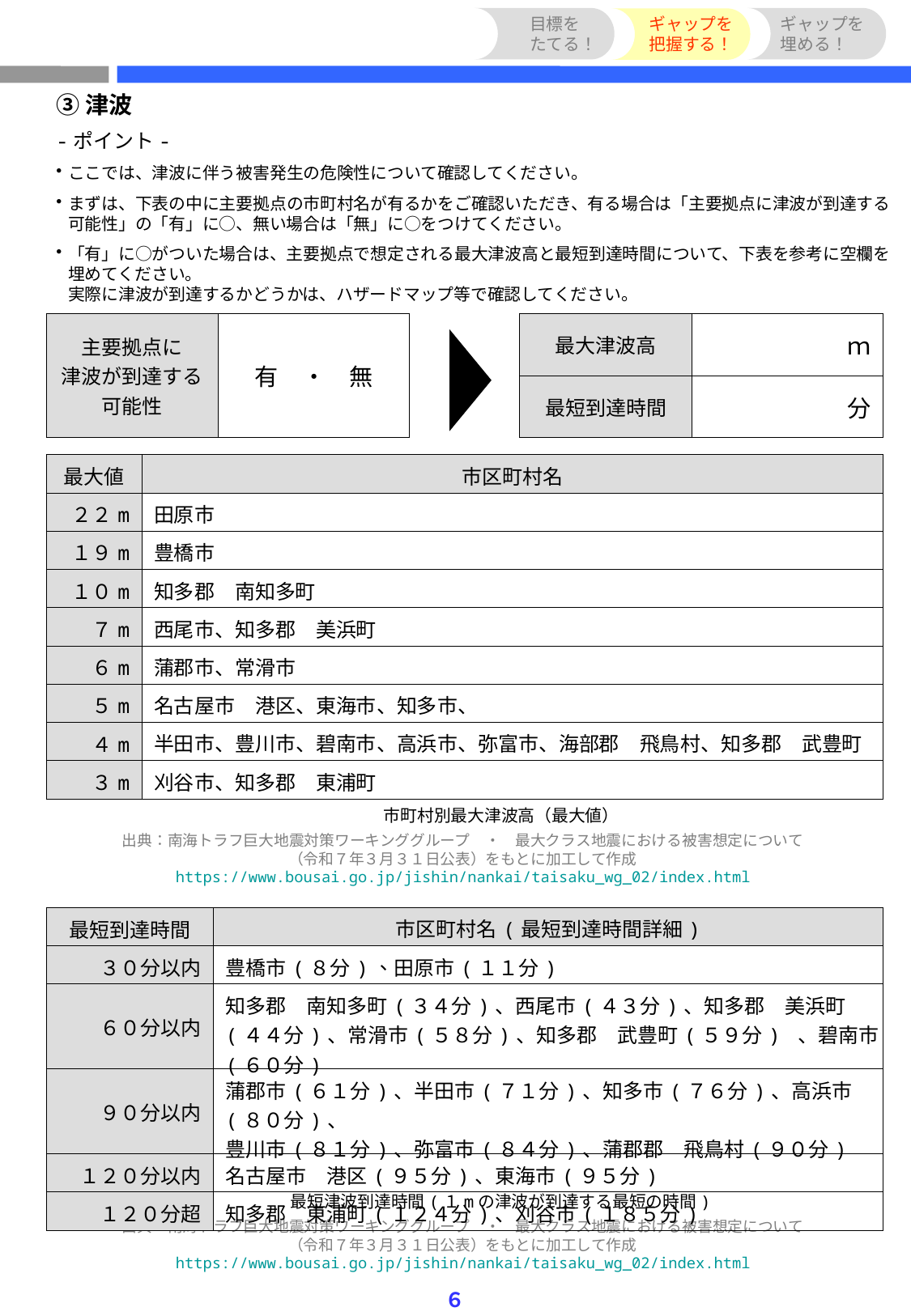

目標を
たてる！
ギャップを
把握する！
ギャップを
埋める！

③津波
-ポイント-
ここでは、津波に伴う被害発生の危険性について確認してください。
まずは、下表の中に主要拠点の市町村名が有るかをご確認いただき、有る場合は「主要拠点に津波が到達する
可能性」の「有」に○、無い場合は「無」に○をつけてください。
「有」に○がついた場合は、主要拠点で想定される最大津波高と最短到達時間について、下表を参考に空欄を
埋めてください。
実際に津波が到達するかどうかは、ハザードマップ等で確認してください。
| 最大津波高 |  | ｍ |
| --- | --- | --- |
| 最短到達時間 |  | 分 |
| 主要拠点に 津波が到達する 可能性 | 有　・　無 |
| --- | --- |

| 最大値 | 市区町村名 |
| --- | --- |
| ２２m | 田原市 |
| １９m | 豊橋市 |
| １０m | 知多郡　南知多町 |
| ７m | 西尾市、知多郡　美浜町 |
| ６m | 蒲郡市、常滑市 |
| ５m | 名古屋市　港区、東海市、知多市、 |
| ４m | 半田市、豊川市、碧南市、高浜市、弥富市、海部郡　飛鳥村、知多郡　武豊町 |
| ３m | 刈谷市、知多郡　東浦町 |
　　　　市町村別最大津波高（最大値）
出典：南海トラフ巨大地震対策ワーキンググループ　・　最大クラス地震における被害想定について
（令和７年３月３１日公表）をもとに加工して作成
https://www.bousai.go.jp/jishin/nankai/taisaku_wg_02/index.html
| 最短到達時間 | 市区町村名(最短到達時間詳細) |
| --- | --- |
| ３０分以内 | 豊橋市(８分)、田原市(１１分) |
| ６０分以内 | 知多郡　南知多町(３４分)、西尾市(４３分)、知多郡　美浜町(４４分)、常滑市(５８分)、知多郡　武豊町(５９分) 、碧南市(６０分) |
| ９０分以内 | 蒲郡市(６１分)、半田市(７１分)、知多市(７６分)、高浜市(８０分)、 豊川市(８１分)、弥富市(８４分)、蒲郡郡　飛鳥村(９０分) |
| １２０分以内 | 名古屋市　港区(９５分)、東海市(９５分) |
| １２０分超 | 知多郡　東浦町(１２４分)、刈谷市(１８５分) |
　　　　最短津波到達時間(１mの津波が到達する最短の時間)
出典：南海トラフ巨大地震対策ワーキンググループ　・　最大クラス地震における被害想定について
（令和７年３月３１日公表）をもとに加工して作成
https://www.bousai.go.jp/jishin/nankai/taisaku_wg_02/index.html
６